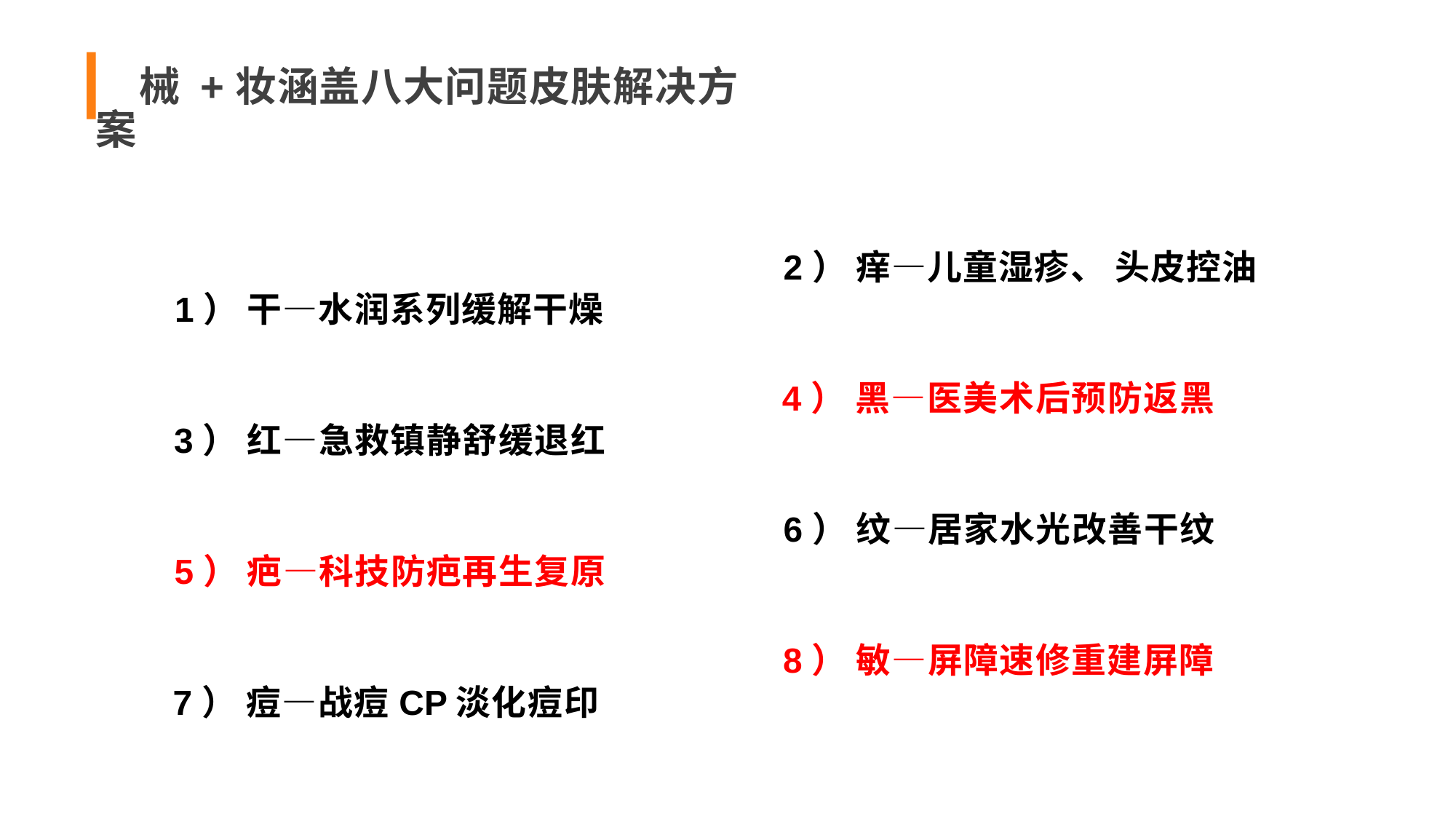

械 +妆涵盖八大问题皮肤解决方案

1） 干—水润系列缓解干燥

3） 红—急救镇静舒缓退红

5） 疤—科技防疤再生复原

7） 痘—战痘CP淡化痘印

2） 痒—儿童湿疹、 头皮控油

4） 黑—医美术后预防返黑

6） 纹—居家水光改善干纹

8） 敏—屏障速修重建屏障